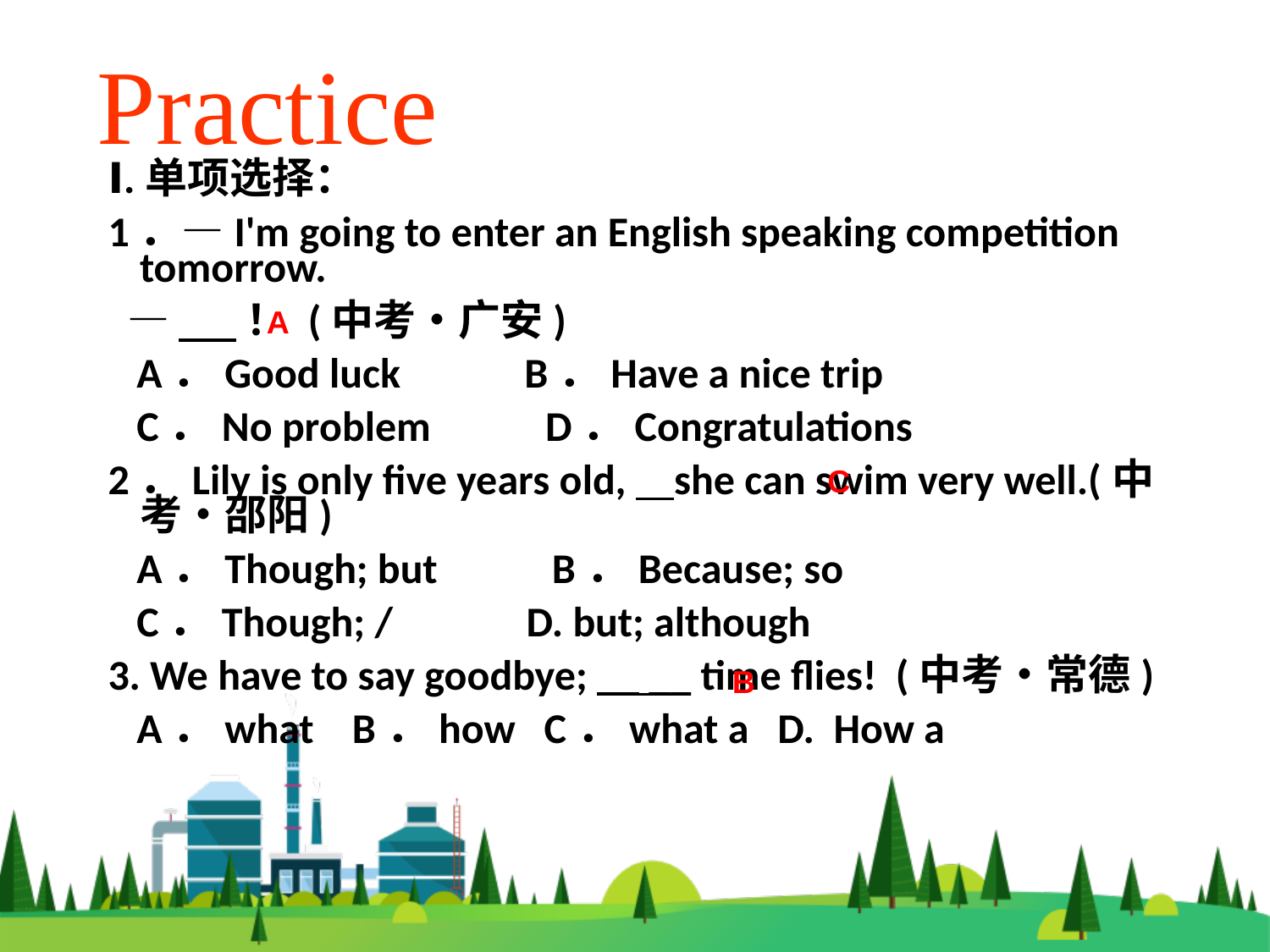

# Practice
Ⅰ.单项选择：
1．—I'm going to enter an English speaking competition tomorrow.
  —       ！ (中考•广安)
   A．Good luck             B．Have a nice trip
   C．No problem            D．Congratulations
2．Lily is only five years old,     she can swim very well.(中考•邵阳)
   A．Though; but            B．Because; so
   C．Though; /              D. but; although
3. We have to say goodbye; __ __ time flies!  (中考•常德)
   A．what    B．how   C．what a   D.  How a

A
C
B